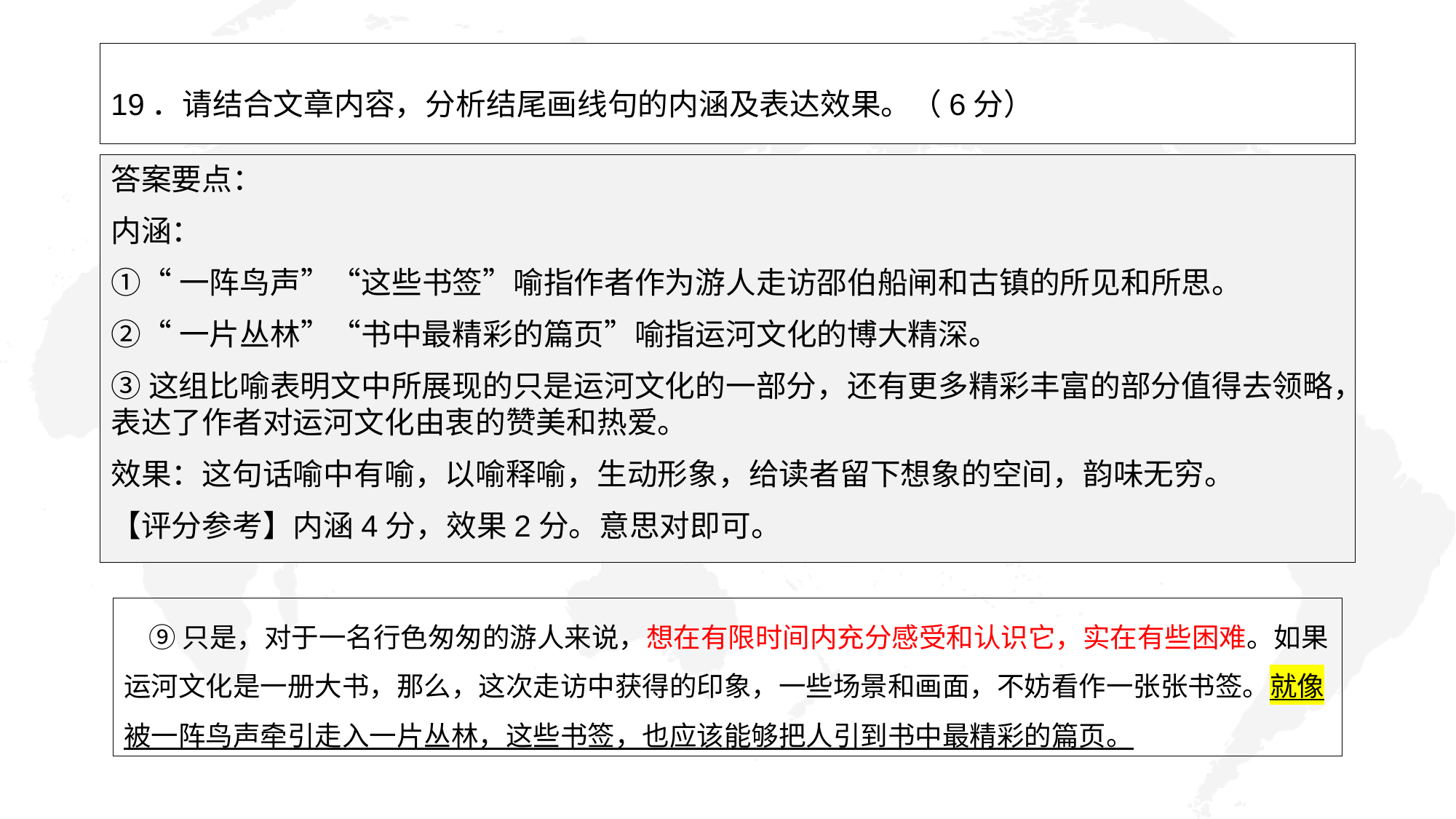

# 19．请结合文章内容，分析结尾画线句的内涵及表达效果。（6分）
答案要点：
内涵：
①“一阵鸟声”“这些书签”喻指作者作为游人走访邵伯船闸和古镇的所见和所思。
②“一片丛林”“书中最精彩的篇页”喻指运河文化的博大精深。
③这组比喻表明文中所展现的只是运河文化的一部分，还有更多精彩丰富的部分值得去领略，表达了作者对运河文化由衷的赞美和热爱。
效果：这句话喻中有喻，以喻释喻，生动形象，给读者留下想象的空间，韵味无穷。
【评分参考】内涵4分，效果2分。意思对即可。
    ⑨只是，对于一名行色匆匆的游人来说，想在有限时间内充分感受和认识它，实在有些困难。如果运河文化是一册大书，那么，这次走访中获得的印象，一些场景和画面，不妨看作一张张书签。就像被一阵鸟声牵引走入一片丛林，这些书签，也应该能够把人引到书中最精彩的篇页。